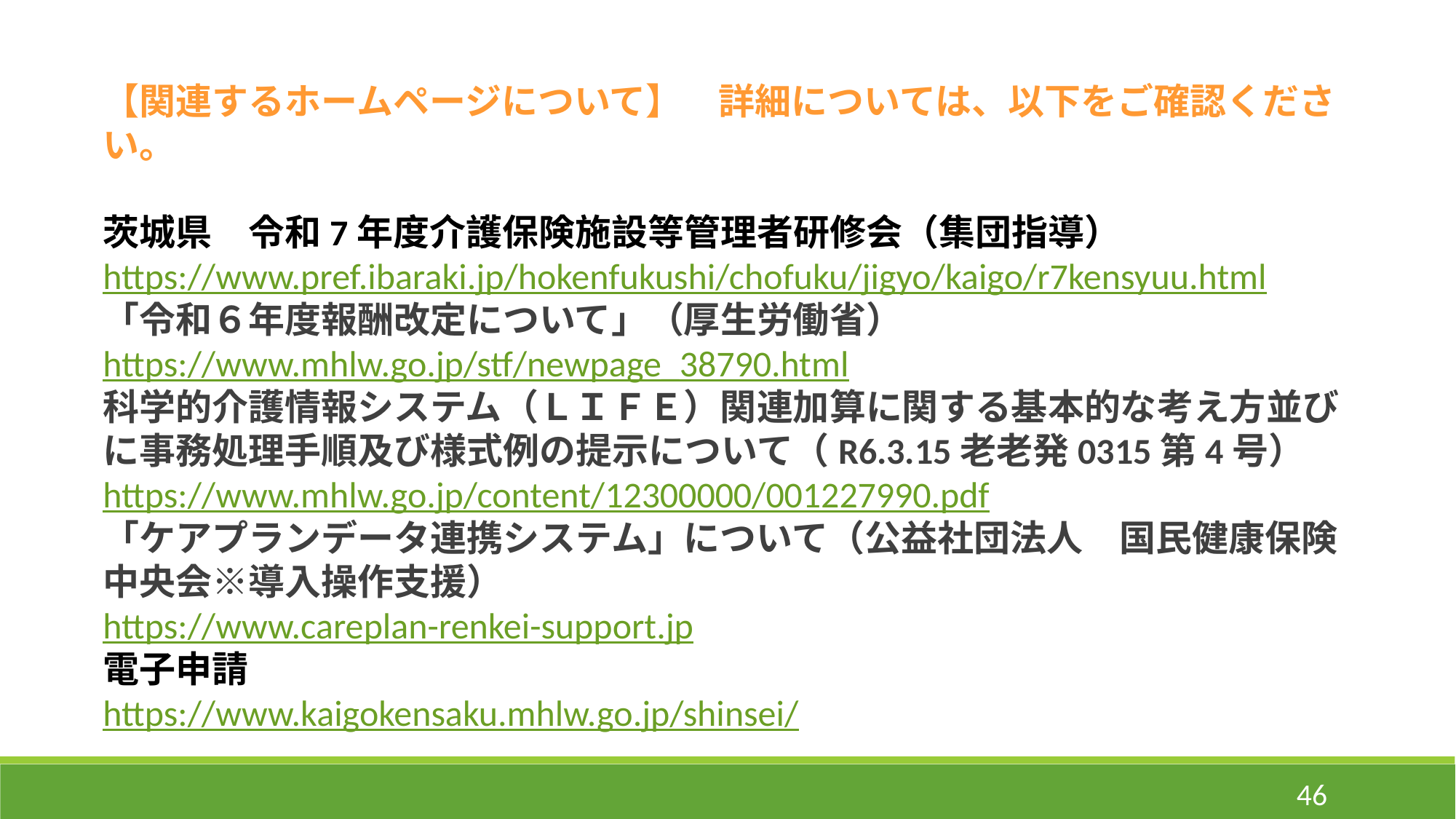

【関連するホームページについて】　詳細については、以下をご確認ください。

茨城県　令和7年度介護保険施設等管理者研修会（集団指導）https://www.pref.ibaraki.jp/hokenfukushi/chofuku/jigyo/kaigo/r7kensyuu.html
「令和６年度報酬改定について」（厚生労働省）
https://www.mhlw.go.jp/stf/newpage_38790.html
科学的介護情報システム（ＬＩＦＥ）関連加算に関する基本的な考え方並びに事務処理手順及び様式例の提示について（R6.3.15老老発0315第4号）
https://www.mhlw.go.jp/content/12300000/001227990.pdf
「ケアプランデータ連携システム」について（公益社団法人　国民健康保険中央会※導入操作支援）
https://www.careplan-renkei-support.jp
電子申請
https://www.kaigokensaku.mhlw.go.jp/shinsei/

46